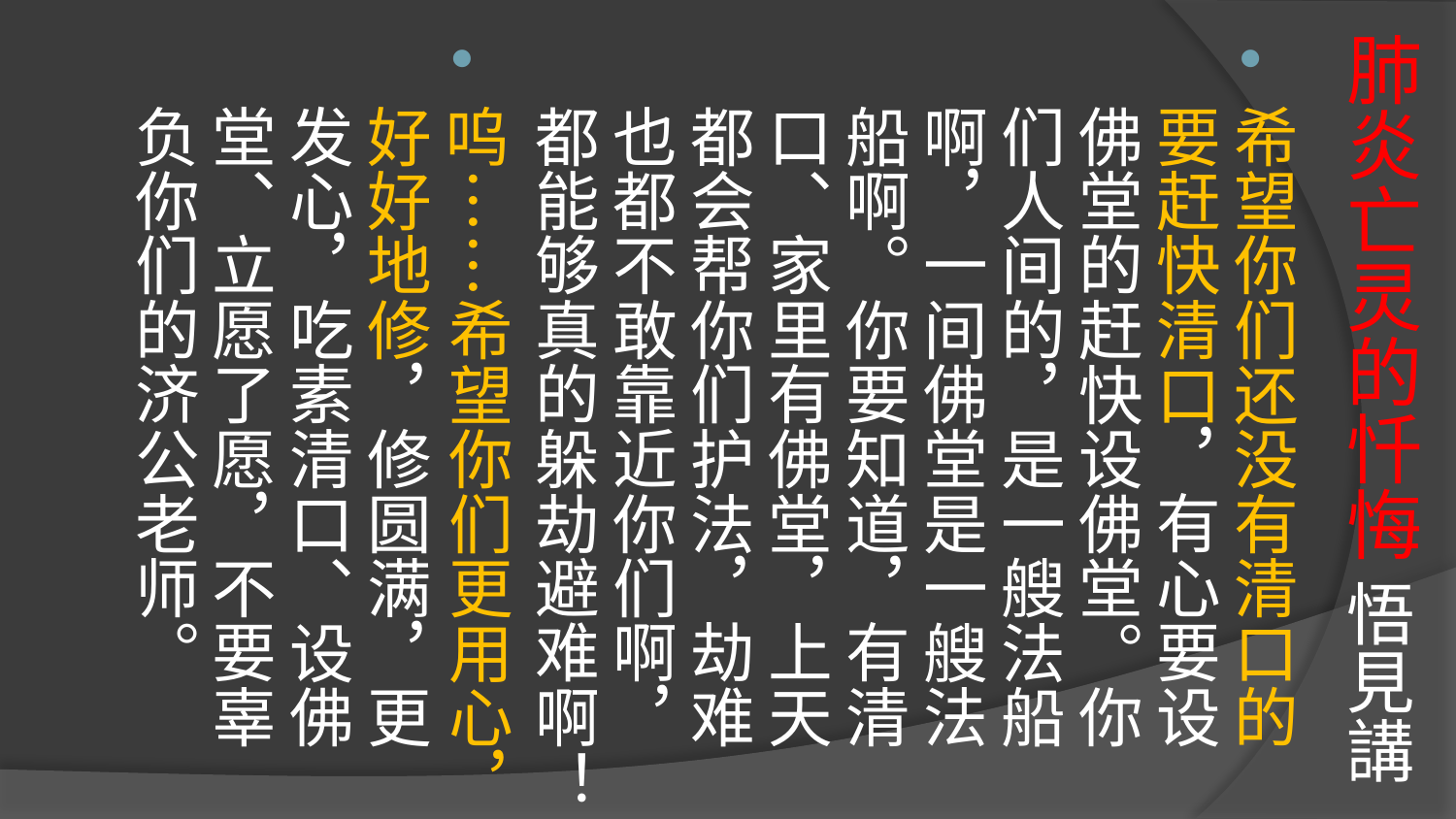

# 肺炎亡灵的忏悔 悟見講
希望你们还没有清口的要赶快清口，有心要设佛堂的赶快设佛堂。你们人间的，是一艘法船啊，一间佛堂是一艘法船啊。你要知道，有清口、家里有佛堂，上天都会帮你们护法，劫难也都不敢靠近你们啊，都能够真的躲劫避难啊！
呜……希望你们更用心，好好地修，修圆满，更发心，吃素清口、设佛堂、立愿了愿，不要辜负你们的济公老师。